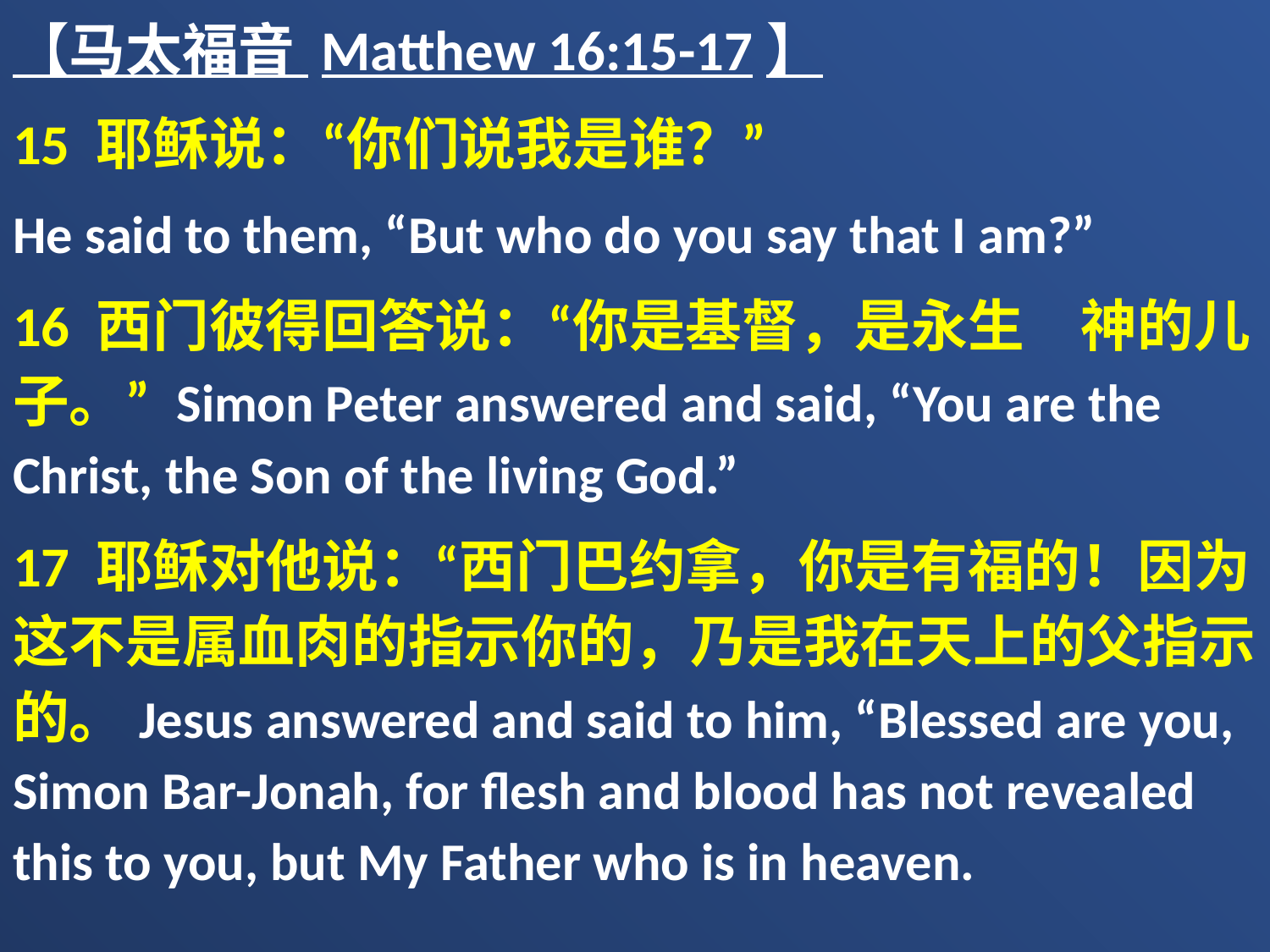

【马太福音 Matthew 16:15-17】
15 耶稣说：“你们说我是谁？”
He said to them, “But who do you say that I am?”
16 西门彼得回答说：“你是基督，是永生　神的儿子。” Simon Peter answered and said, “You are the Christ, the Son of the living God.”
17 耶稣对他说：“西门巴约拿，你是有福的！因为这不是属血肉的指示你的，乃是我在天上的父指示的。Jesus answered and said to him, “Blessed are you, Simon Bar-Jonah, for flesh and blood has not revealed this to you, but My Father who is in heaven.